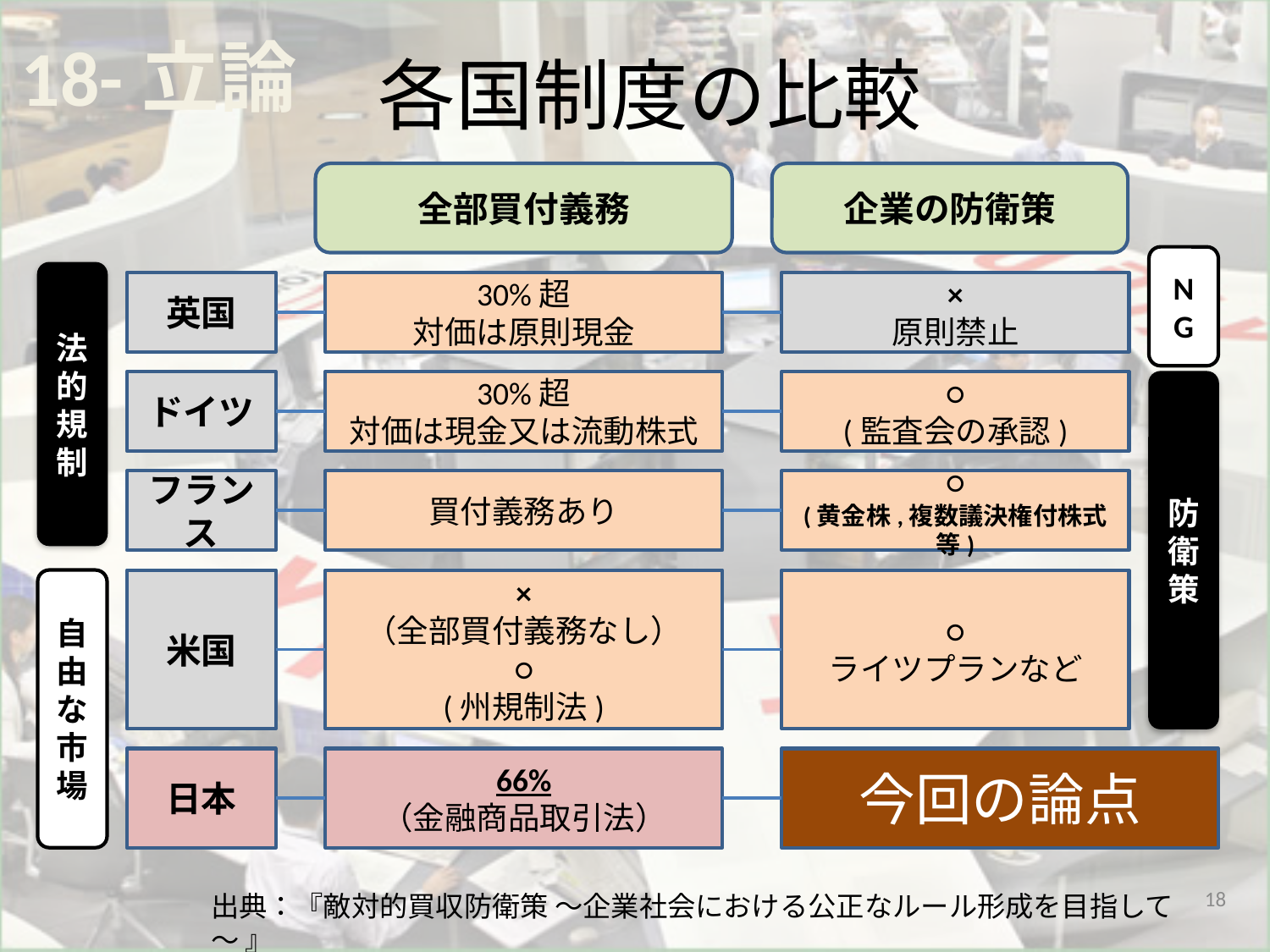

# 各国制度の比較
18-立論
全部買付義務
企業の防衛策
NG
法的規制
英国
30%超
対価は原則現金
×
原則禁止
ドイツ
30%超
対価は現金又は流動株式
○
(監査会の承認)
防衛策
フランス
買付義務あり
○
(黄金株,複数議決権付株式等)
自由な市場
米国
×
（全部買付義務なし）
○
(州規制法)
○
ライツプランなど
日本
66%
（金融商品取引法）
今回の論点
18
出典：『敵対的買収防衛策 ～企業社会における公正なルール形成を目指して～ 』